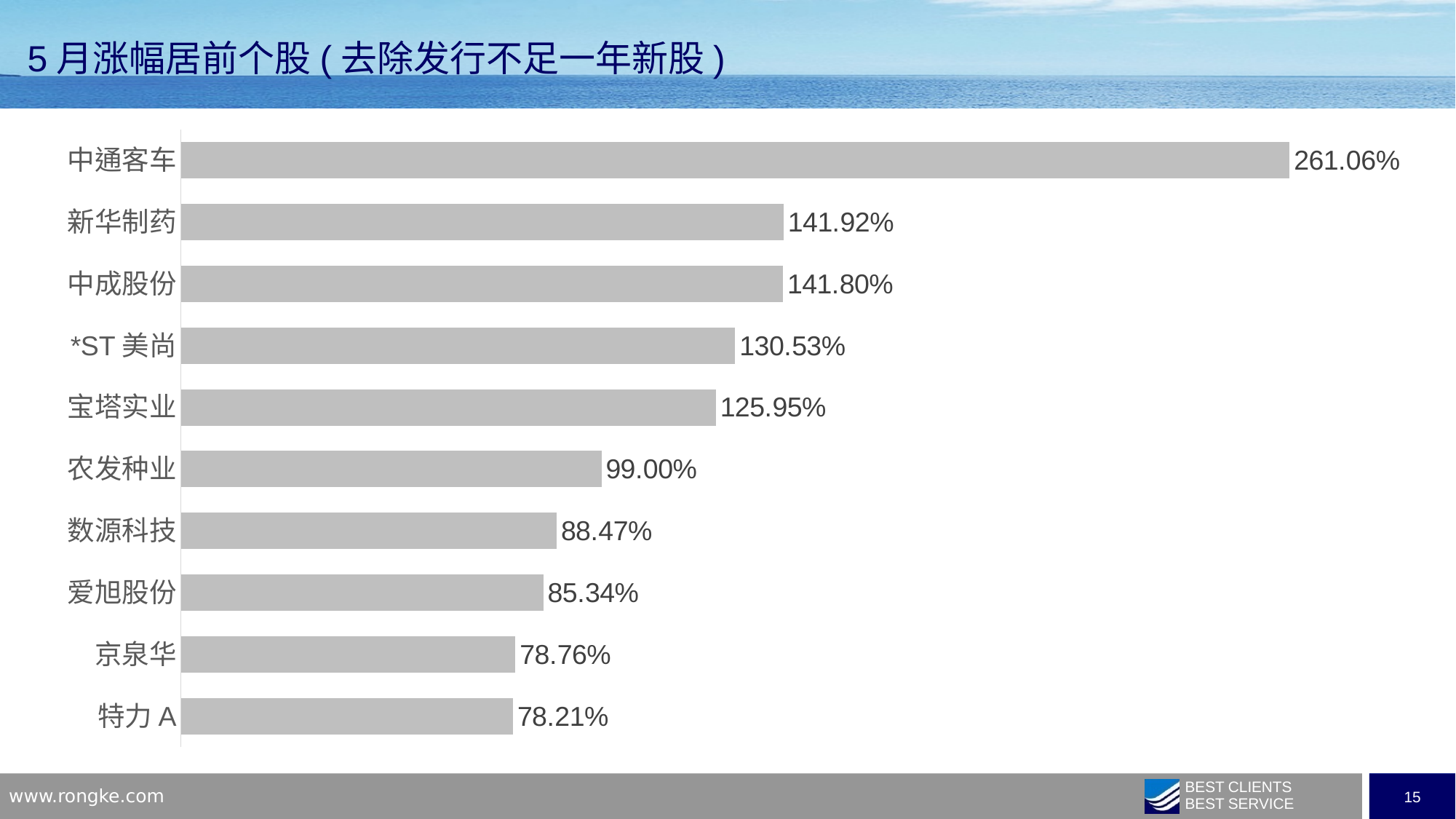

5月涨幅居前个股(去除发行不足一年新股)

### Chart

| Category | 月涨跌幅 |
|---|---|
| 中通客车 | 2.6106 |
| 新华制药 | 1.4191999999999998 |
| 中成股份 | 1.4180000000000001 |
| *ST美尚 | 1.3053 |
| 宝塔实业 | 1.2595 |
| 农发种业 | 0.99 |
| 数源科技 | 0.8847 |
| 爱旭股份 | 0.8534 |
| 京泉华 | 0.7876000000000001 |
| 特力A | 0.7820999999999999 |